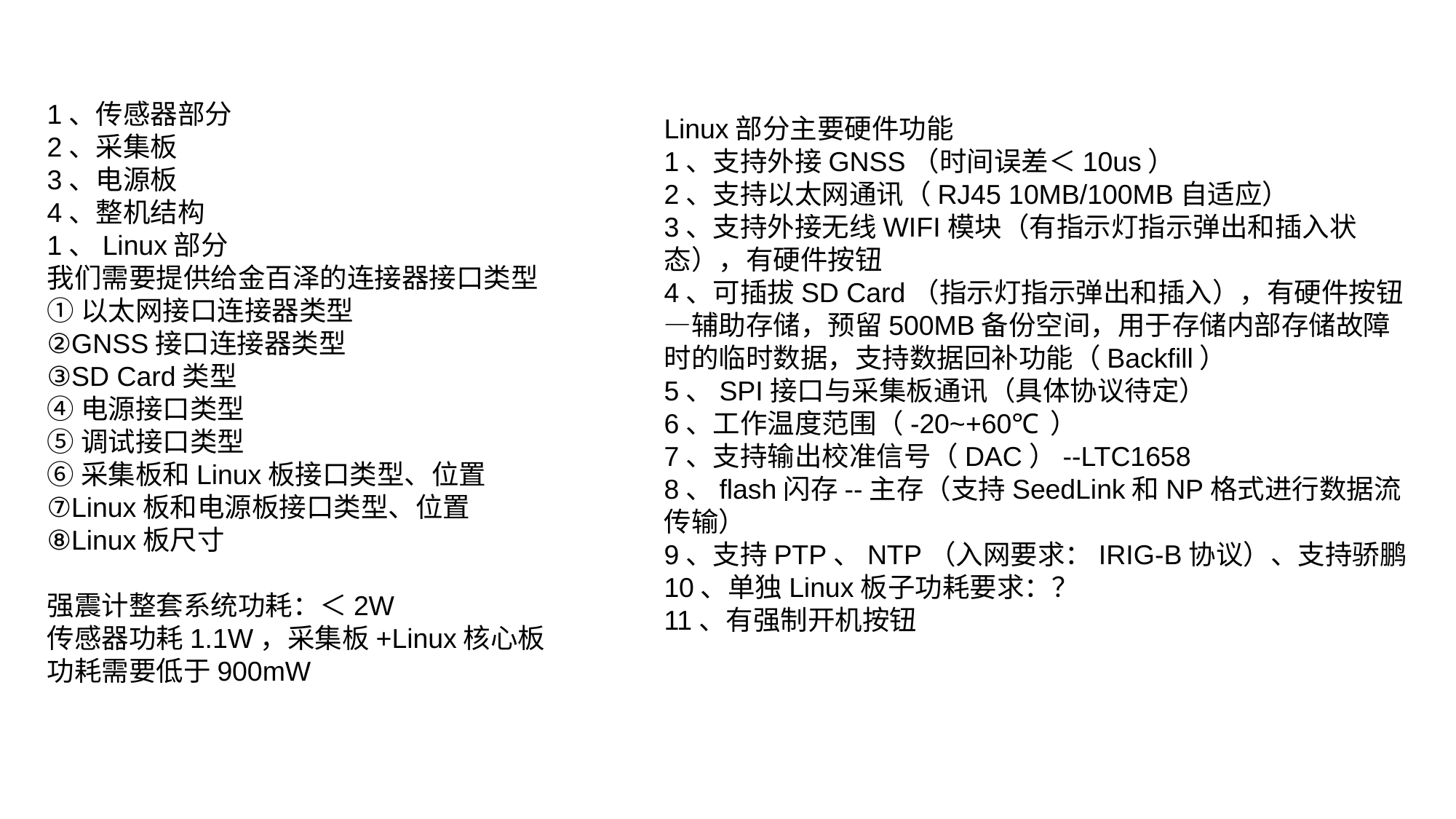

1、传感器部分
2、采集板
3、电源板
4、整机结构
1、Linux部分
我们需要提供给金百泽的连接器接口类型
①以太网接口连接器类型
②GNSS接口连接器类型
③SD Card类型
④电源接口类型
⑤调试接口类型
⑥采集板和Linux板接口类型、位置
⑦Linux板和电源板接口类型、位置
⑧Linux板尺寸

强震计整套系统功耗：＜2W
传感器功耗1.1W，采集板+Linux核心板功耗需要低于900mW
Linux部分主要硬件功能
1、支持外接GNSS（时间误差＜10us）
2、支持以太网通讯（RJ45 10MB/100MB自适应）
3、支持外接无线WIFI模块（有指示灯指示弹出和插入状态），有硬件按钮
4、可插拔SD Card（指示灯指示弹出和插入），有硬件按钮—辅助存储，预留500MB备份空间，用于存储内部存储故障时的临时数据，支持数据回补功能（Backfill）
5、SPI接口与采集板通讯（具体协议待定）
6、工作温度范围（-20~+60℃）
7、支持输出校准信号（DAC）--LTC1658
8、flash闪存--主存（支持SeedLink和NP格式进行数据流传输）
9、支持PTP、NTP（入网要求：IRIG-B协议）、支持骄鹏
10、单独Linux板子功耗要求：？
11、有强制开机按钮